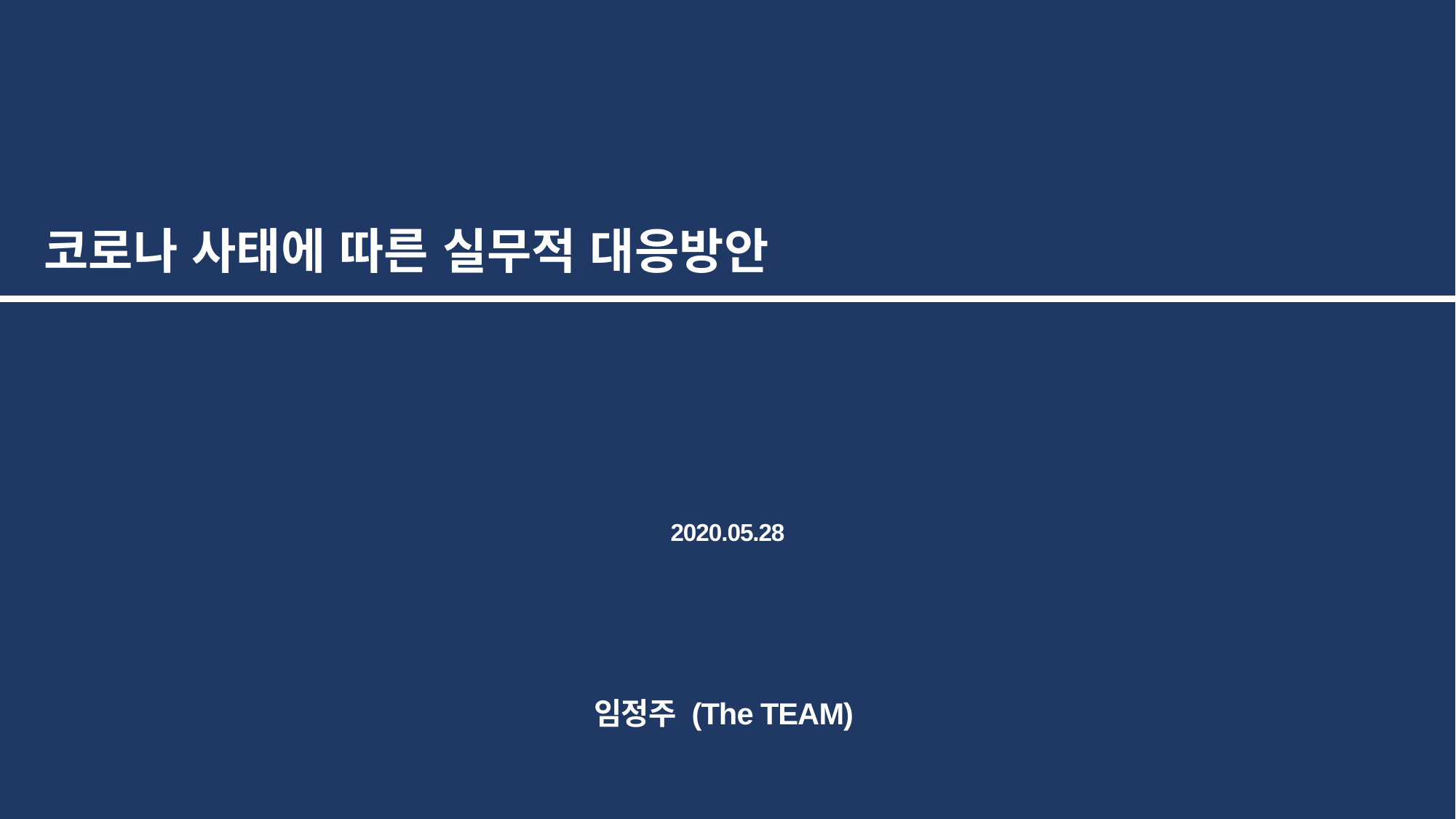

코로나 사태에 따른 실무적 대응방안
2020.05.28
임정주 (The TEAM)